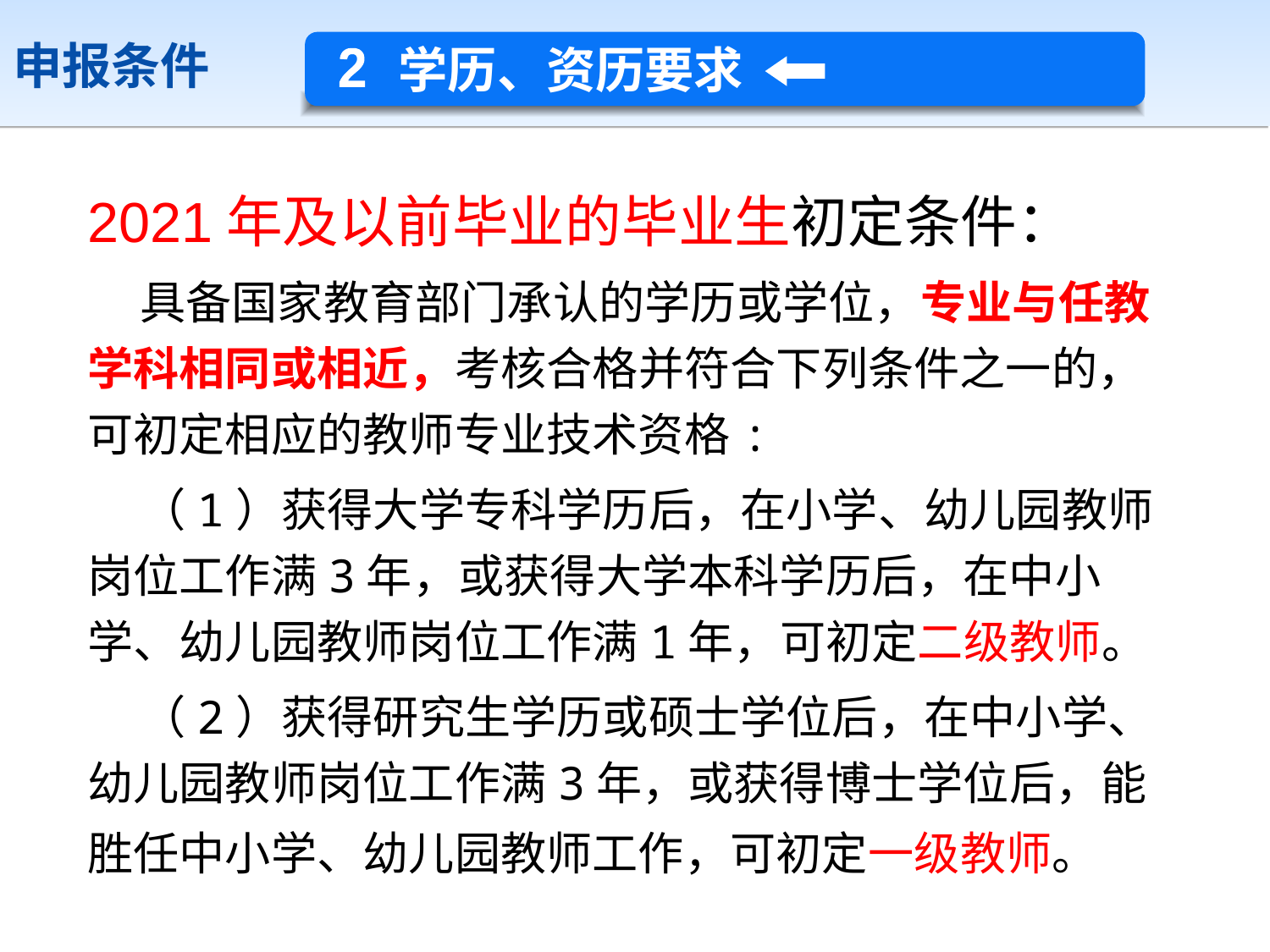

申报条件

学历、资历要求
2

2021年及以前毕业的毕业生初定条件：
    具备国家教育部门承认的学历或学位，专业与任教学科相同或相近，考核合格并符合下列条件之一的，可初定相应的教师专业技术资格:
    （1）获得大学专科学历后，在小学、幼儿园教师岗位工作满3年，或获得大学本科学历后，在中小学、幼儿园教师岗位工作满1年，可初定二级教师。
    （2）获得研究生学历或硕士学位后，在中小学、幼儿园教师岗位工作满3年，或获得博士学位后，能胜任中小学、幼儿园教师工作，可初定一级教师。